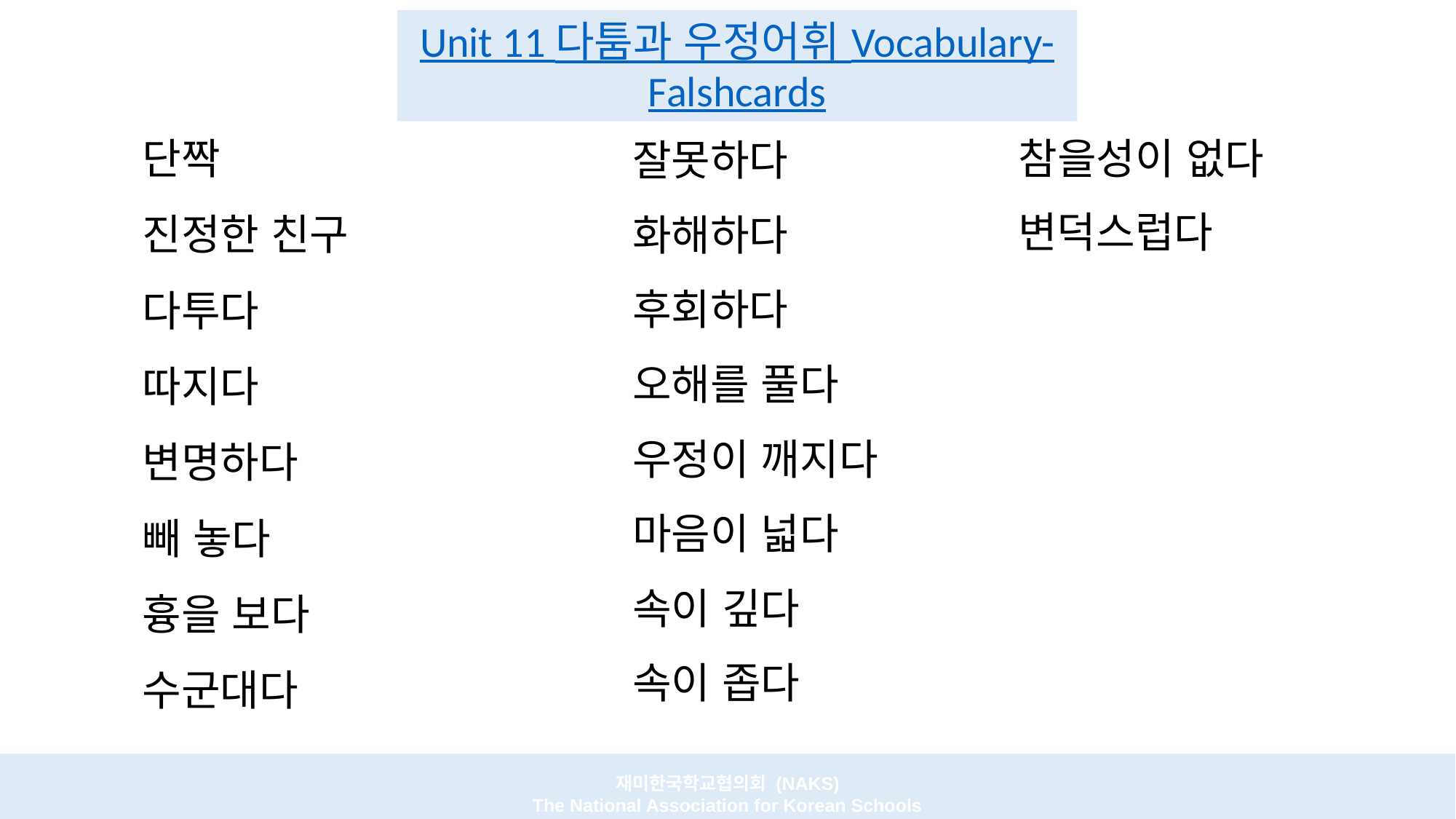

# Unit 11 다툼과 우정 어휘 Vocabulary-Falshcards
참을성이 없다
단짝
잘못하다
변덕스럽다
진정한 친구
화해하다

후회하다
다투다
오해를 풀다
따지다
우정이 깨지다
변명하다
마음이 넓다
빼 놓다
속이 깊다
흉을 보다
속이 좁다
수군대다
재미한국학교협의회 (NAKS)
The National Association for Korean Schools